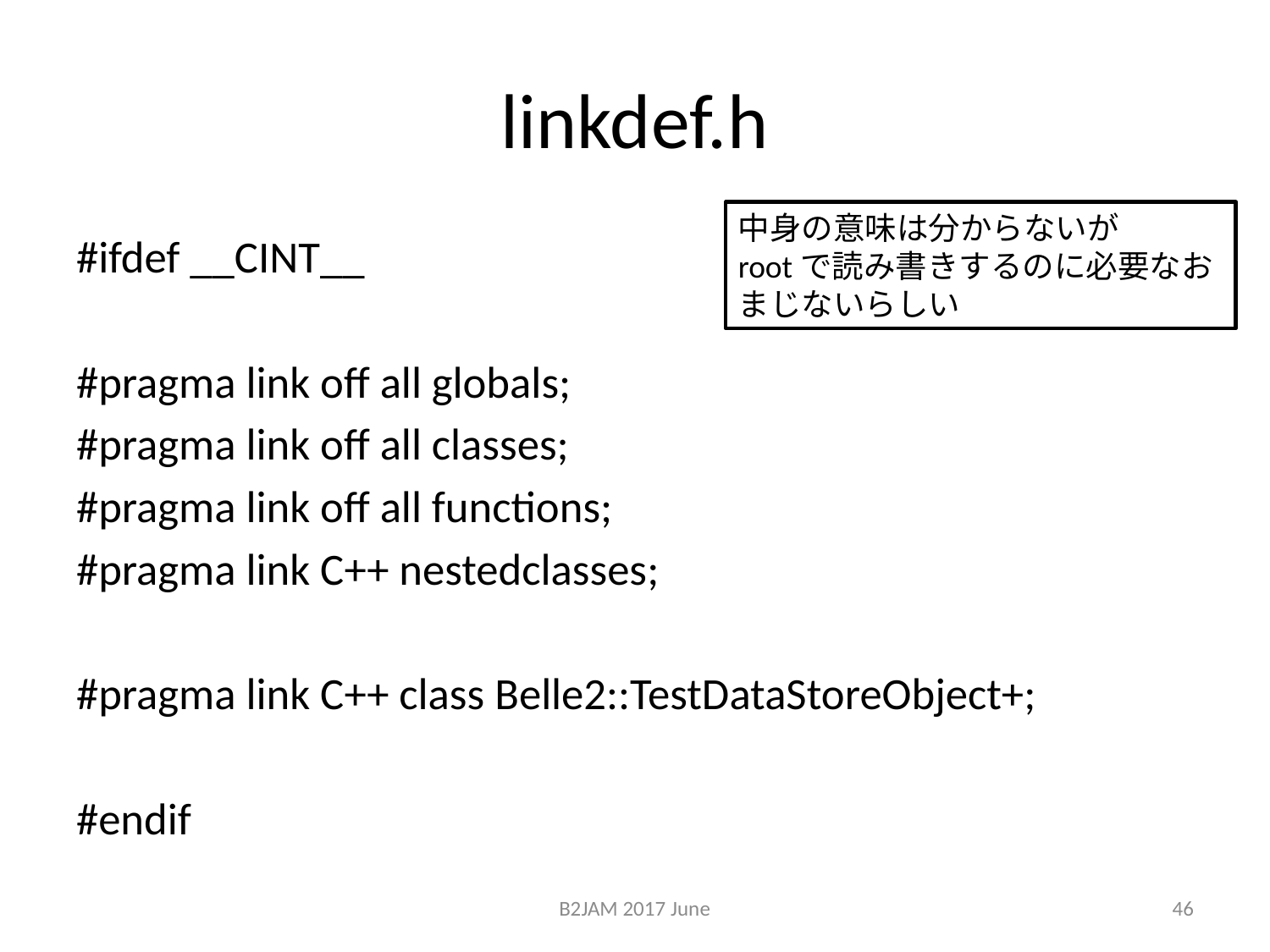

# linkdef.h
中身の意味は分からないが
rootで読み書きするのに必要なおまじないらしい
#ifdef __CINT__

#pragma link off all globals;
#pragma link off all classes;
#pragma link off all functions;
#pragma link C++ nestedclasses;

#pragma link C++ class Belle2::TestDataStoreObject+;

#endif

B2JAM 2017 June
46